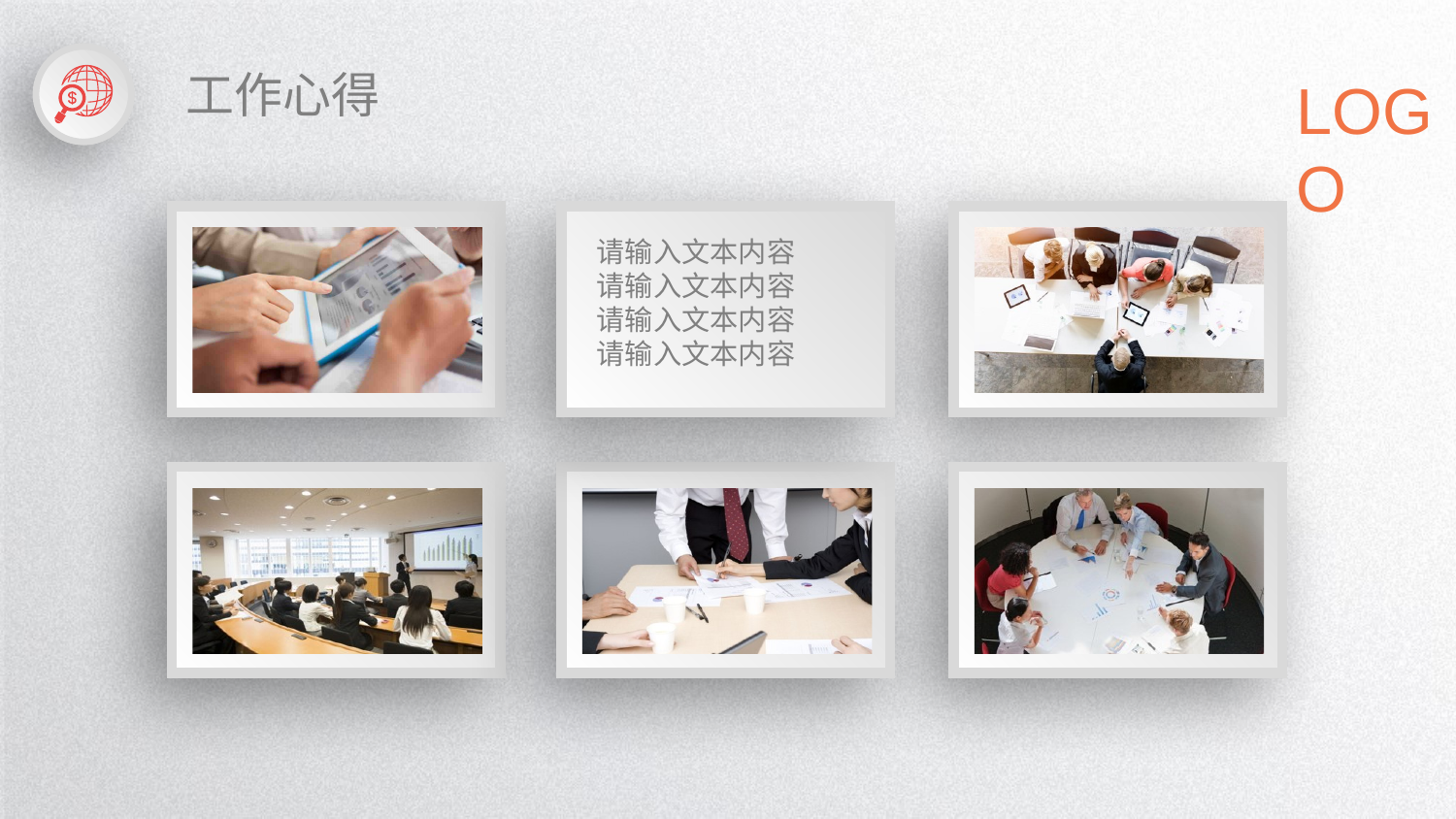

工作心得
LOGO

请输入文本内容
请输入文本内容
请输入文本内容
请输入文本内容